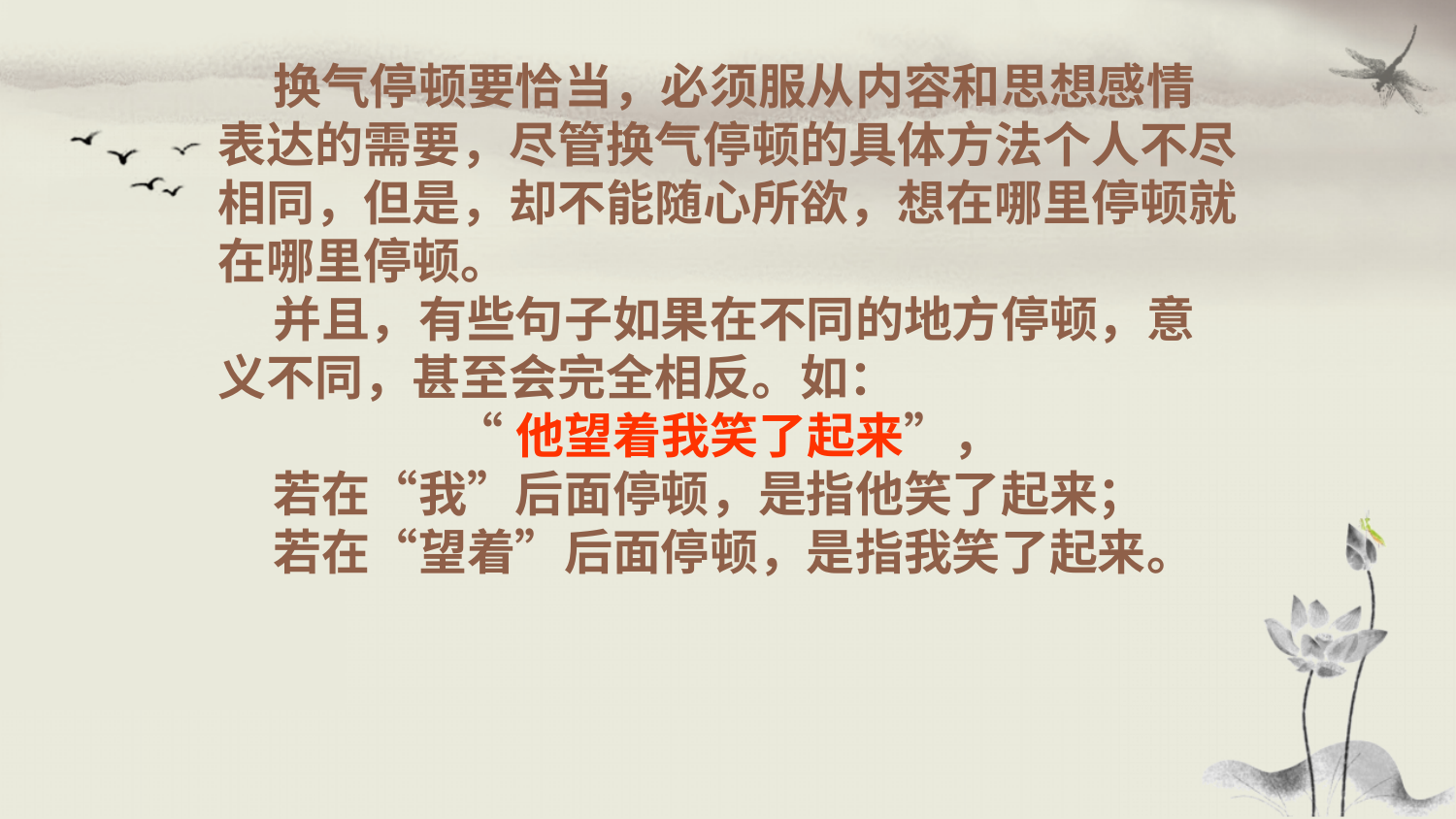

换气停顿要恰当，必须服从内容和思想感情表达的需要，尽管换气停顿的具体方法个人不尽相同，但是，却不能随心所欲，想在哪里停顿就在哪里停顿。
    并且，有些句子如果在不同的地方停顿，意义不同，甚至会完全相反。如：
“他望着我笑了起来”，
    若在“我”后面停顿，是指他笑了起来；
    若在“望着”后面停顿，是指我笑了起来。